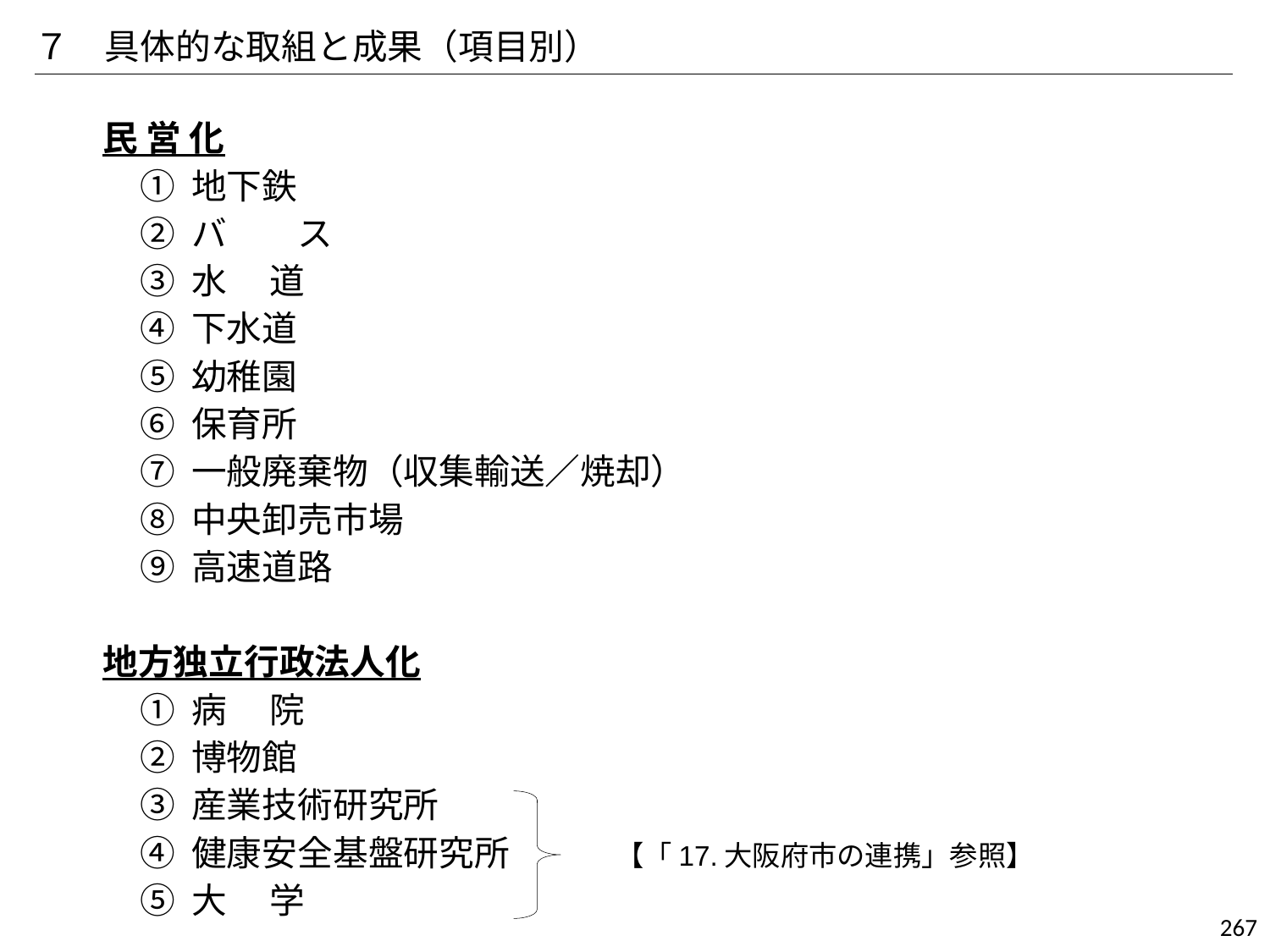

７　具体的な取組と成果（項目別）
民 営 化
① 地下鉄
② バ　　ス
③ 水　 道
④ 下水道
⑤ 幼稚園
⑥ 保育所
⑦ 一般廃棄物（収集輸送／焼却）
⑧ 中央卸売市場
⑨ 高速道路

地方独立行政法人化
① 病 　院
② 博物館
③ 産業技術研究所
④ 健康安全基盤研究所　　　【「17.大阪府市の連携」参照】
⑤ 大 　学

267